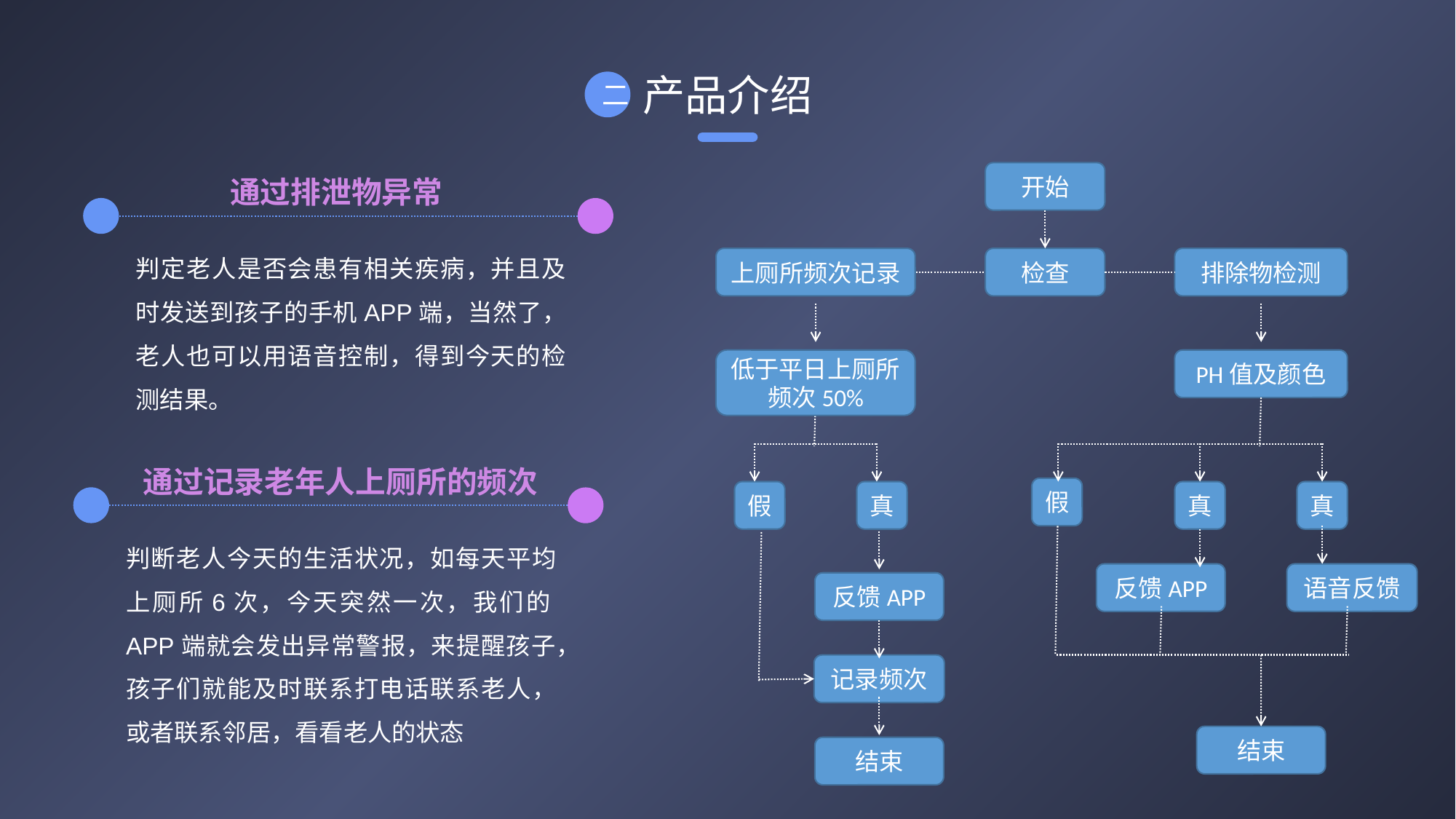

产品介绍
二

通过排泄物异常
开始
上厕所频次记录
检查
排除物检测
低于平日上厕所频次50%
PH值及颜色
假
假
真
真
真
反馈APP
语音反馈
反馈APP
记录频次
结束
结束

判定老人是否会患有相关疾病，并且及时发送到孩子的手机APP端，当然了，老人也可以用语音控制，得到今天的检测结果。
通过记录老年人上厕所的频次

判断老人今天的生活状况，如每天平均上厕所6次，今天突然一次，我们的APP端就会发出异常警报，来提醒孩子，孩子们就能及时联系打电话联系老人，或者联系邻居，看看老人的状态